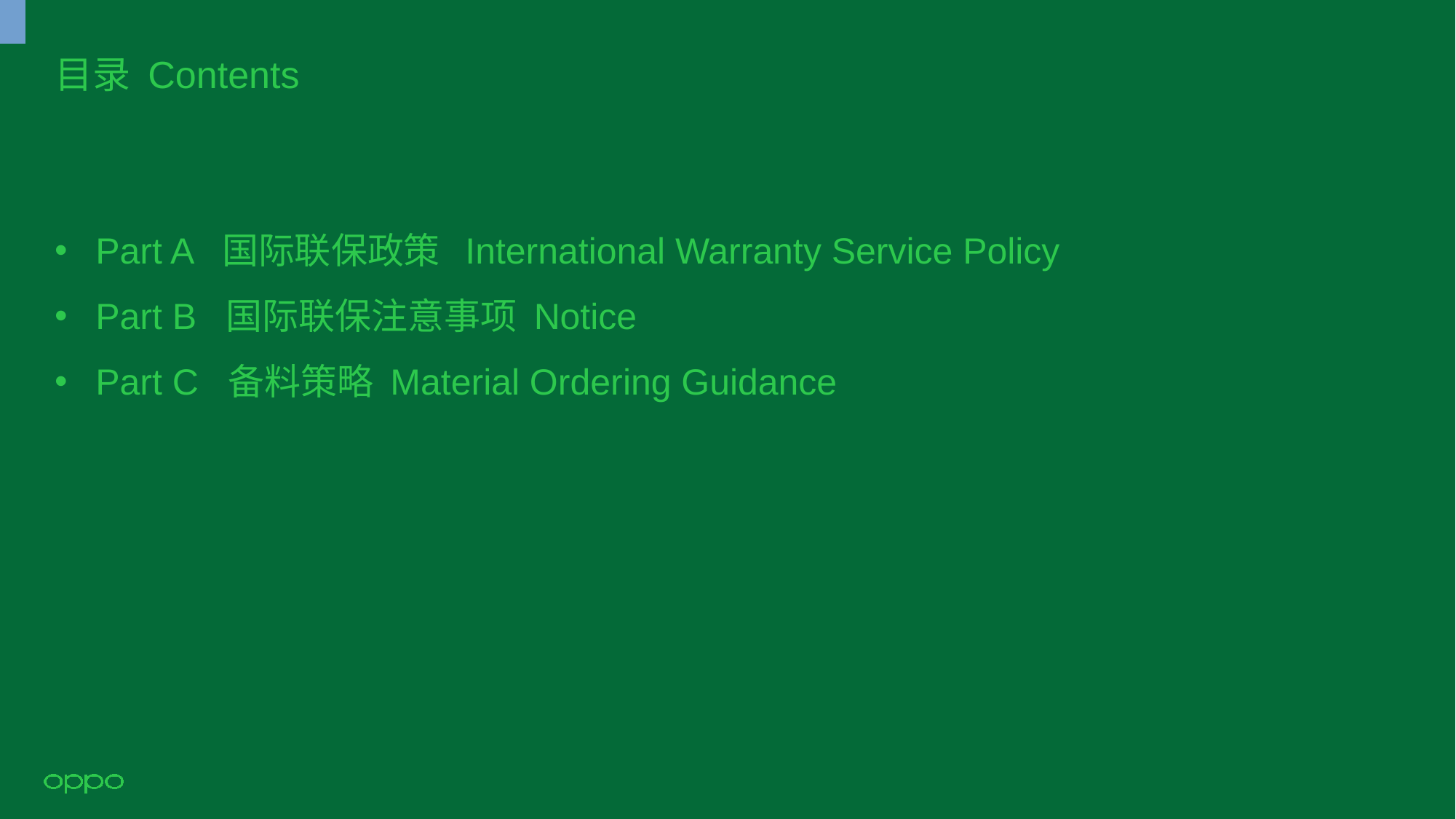

# 目录 Contents
Part A  国际联保政策  International Warranty Service Policy
Part B  国际联保注意事项 Notice
Part C  备料策略 Material Ordering Guidance